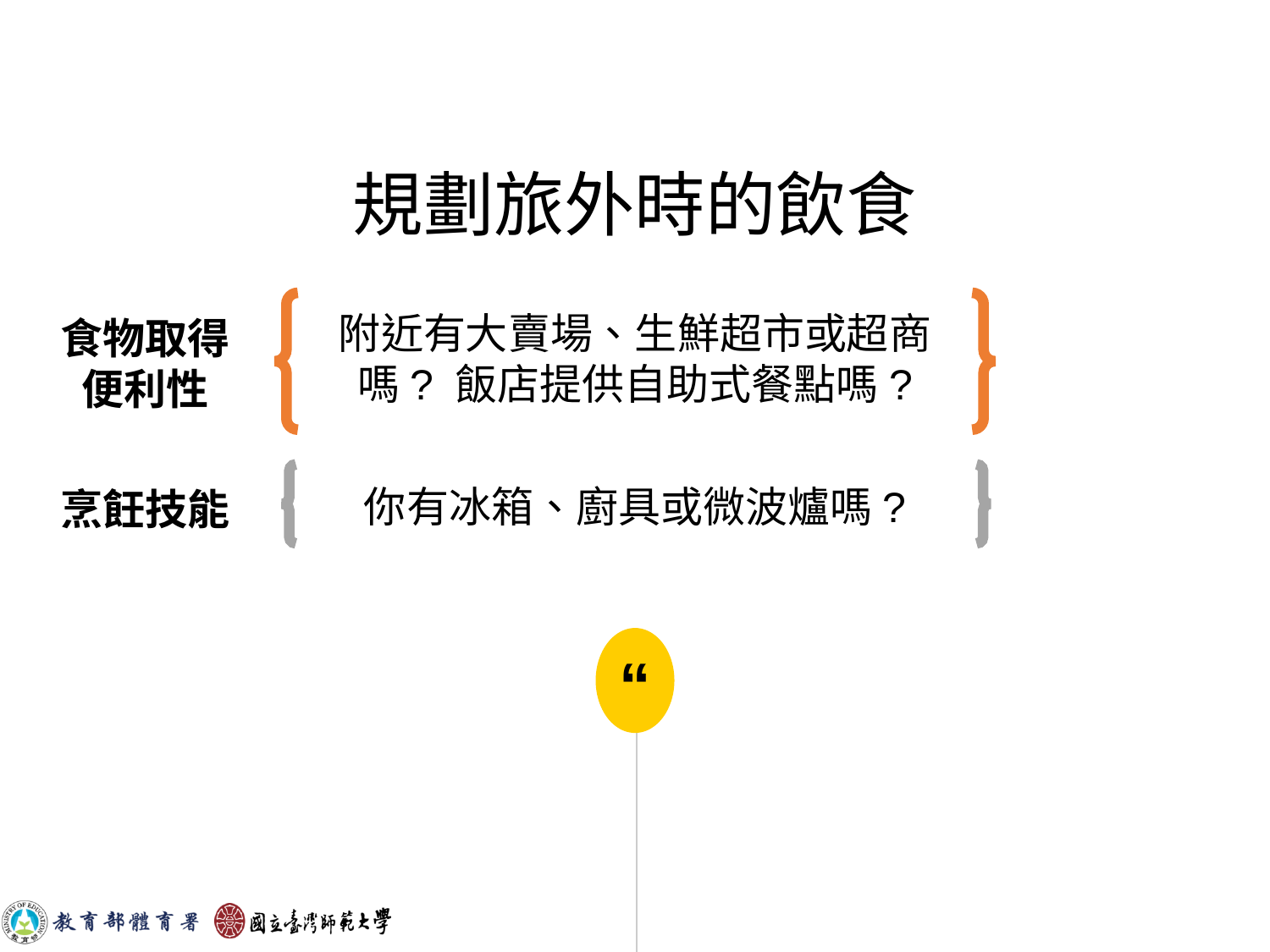

食物取得
便利性

規劃旅外時的飲食
附近有大賣場、生鮮超市或超商嗎? 飯店提供自助式餐點嗎?

你有冰箱、廚具或微波爐嗎?

烹飪技能